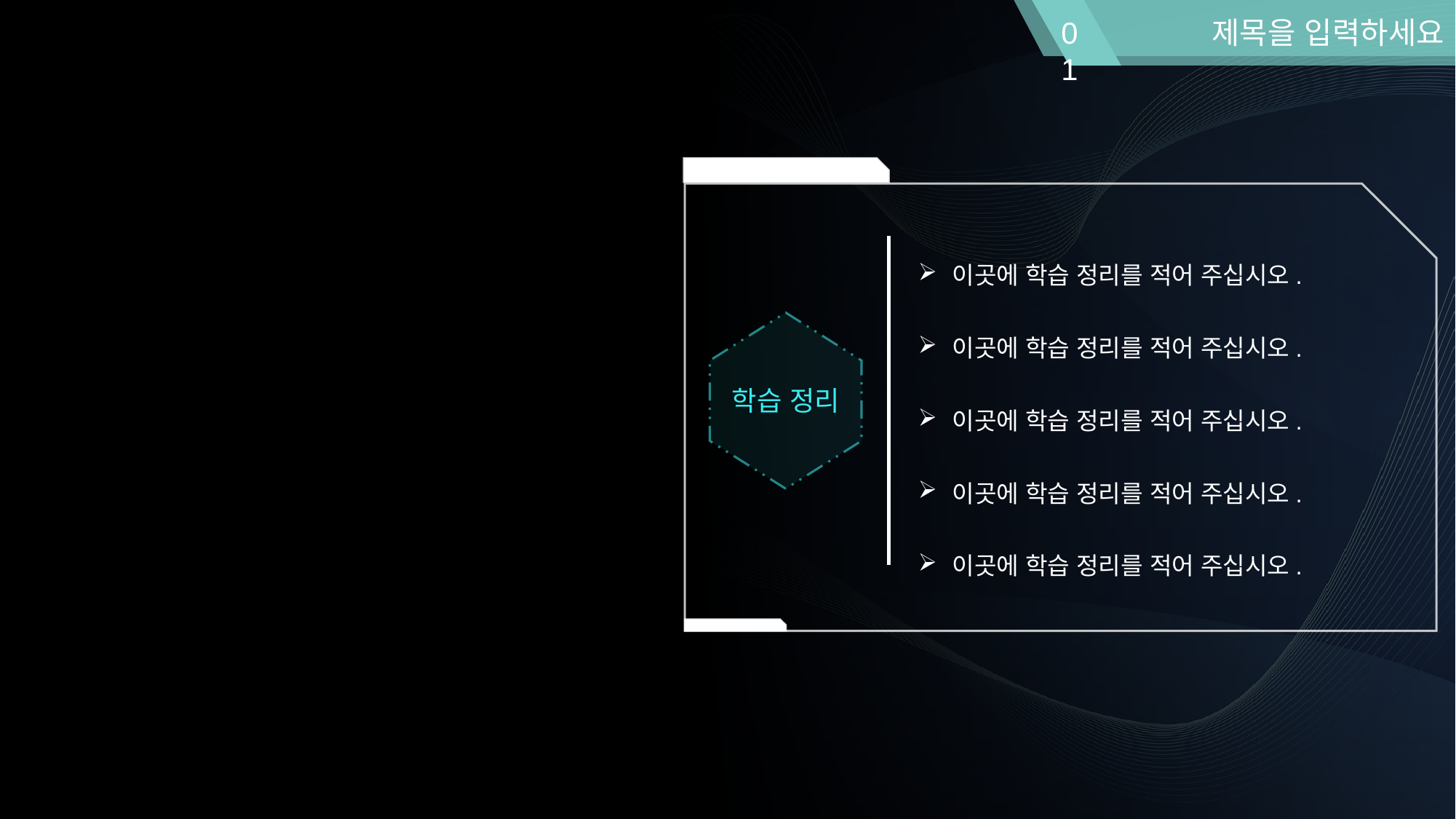

01
제목을 입력하세요

이곳에 학습 정리를 적어 주십시오.
이곳에 학습 정리를 적어 주십시오.
이곳에 학습 정리를 적어 주십시오.
이곳에 학습 정리를 적어 주십시오.
이곳에 학습 정리를 적어 주십시오.

학습 정리